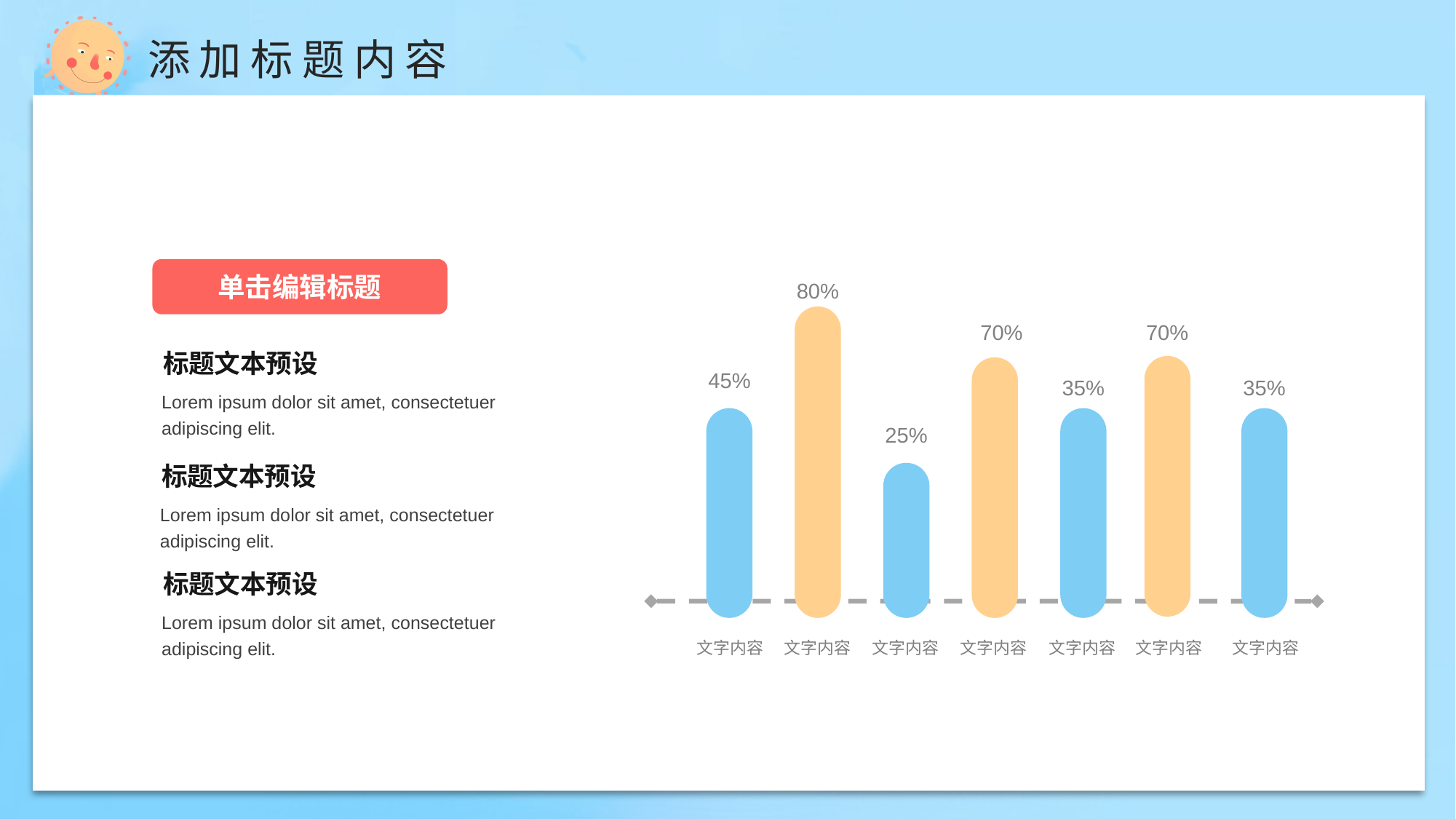

单击编辑标题
80%

70%
70%
标题文本预设

45%
35%
35%
Lorem ipsum dolor sit amet, consectetuer adipiscing elit.

25%
标题文本预设

Lorem ipsum dolor sit amet, consectetuer adipiscing elit.
标题文本预设

Lorem ipsum dolor sit amet, consectetuer adipiscing elit.
文字内容
文字内容
文字内容
文字内容
文字内容
文字内容
文字内容